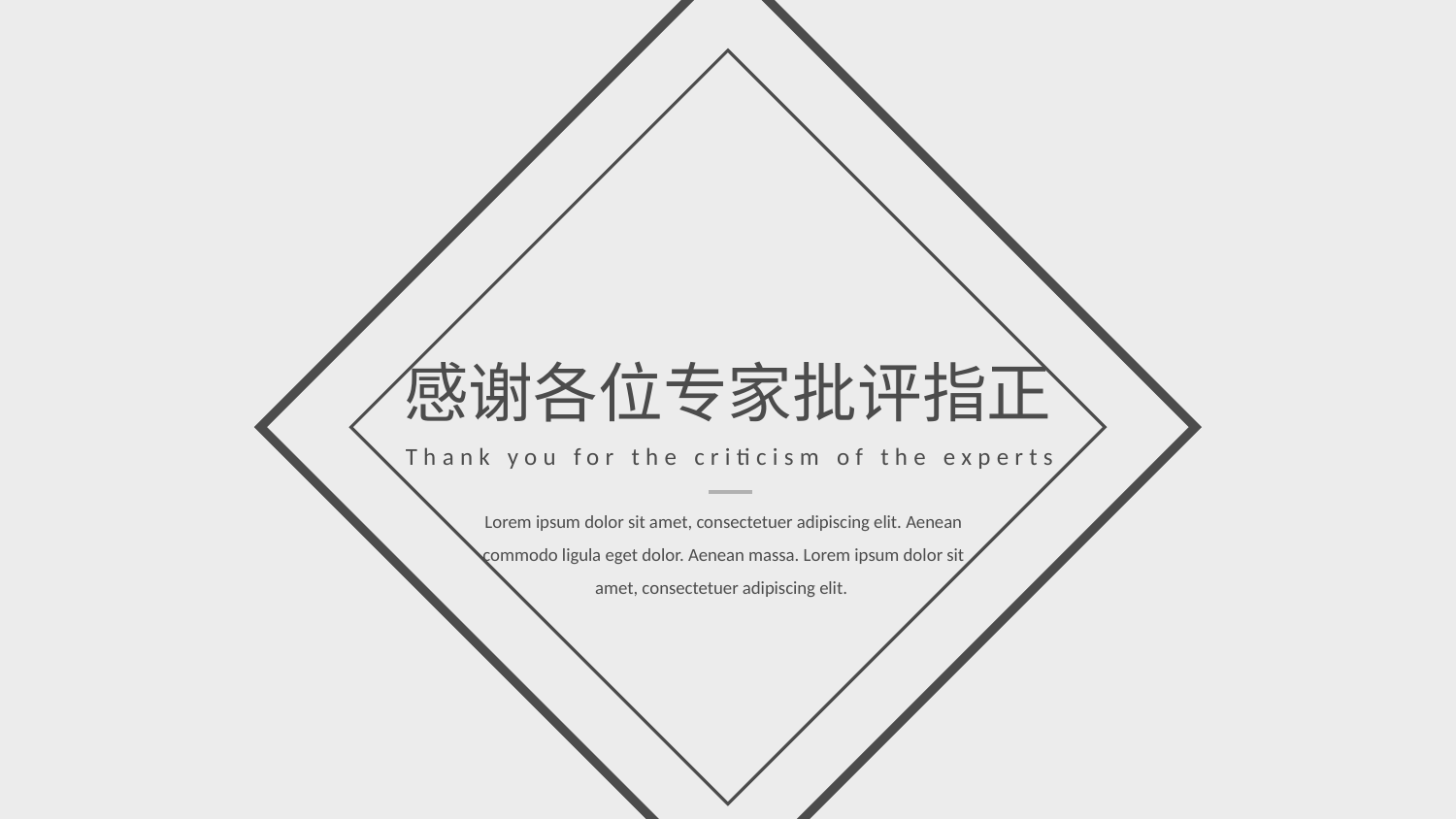

感谢各位专家批评指正
Thank you for the criticism of the experts
Lorem ipsum dolor sit amet, consectetuer adipiscing elit. Aenean commodo ligula eget dolor. Aenean massa. Lorem ipsum dolor sit amet, consectetuer adipiscing elit.